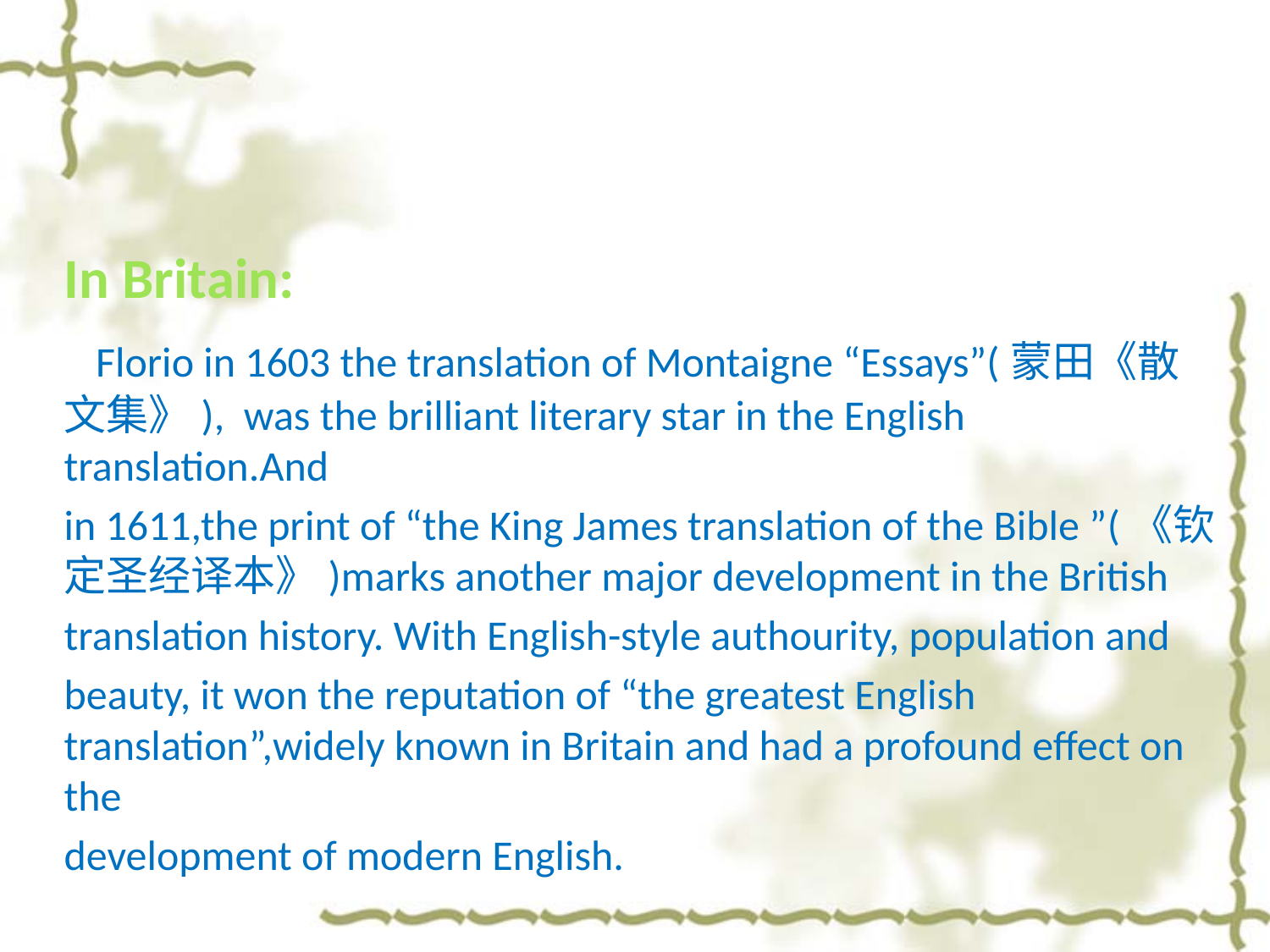

#
In Britain:
   Florio in 1603 the translation of Montaigne “Essays”(蒙田《散文集》),  was the brilliant literary star in the English translation.And
in 1611,the print of “the King James translation of the Bible ”(《钦定圣经译本》)marks another major development in the British
translation history. With English-style authourity, population and
beauty, it won the reputation of “the greatest English translation”,widely known in Britain and had a profound effect on the
development of modern English.